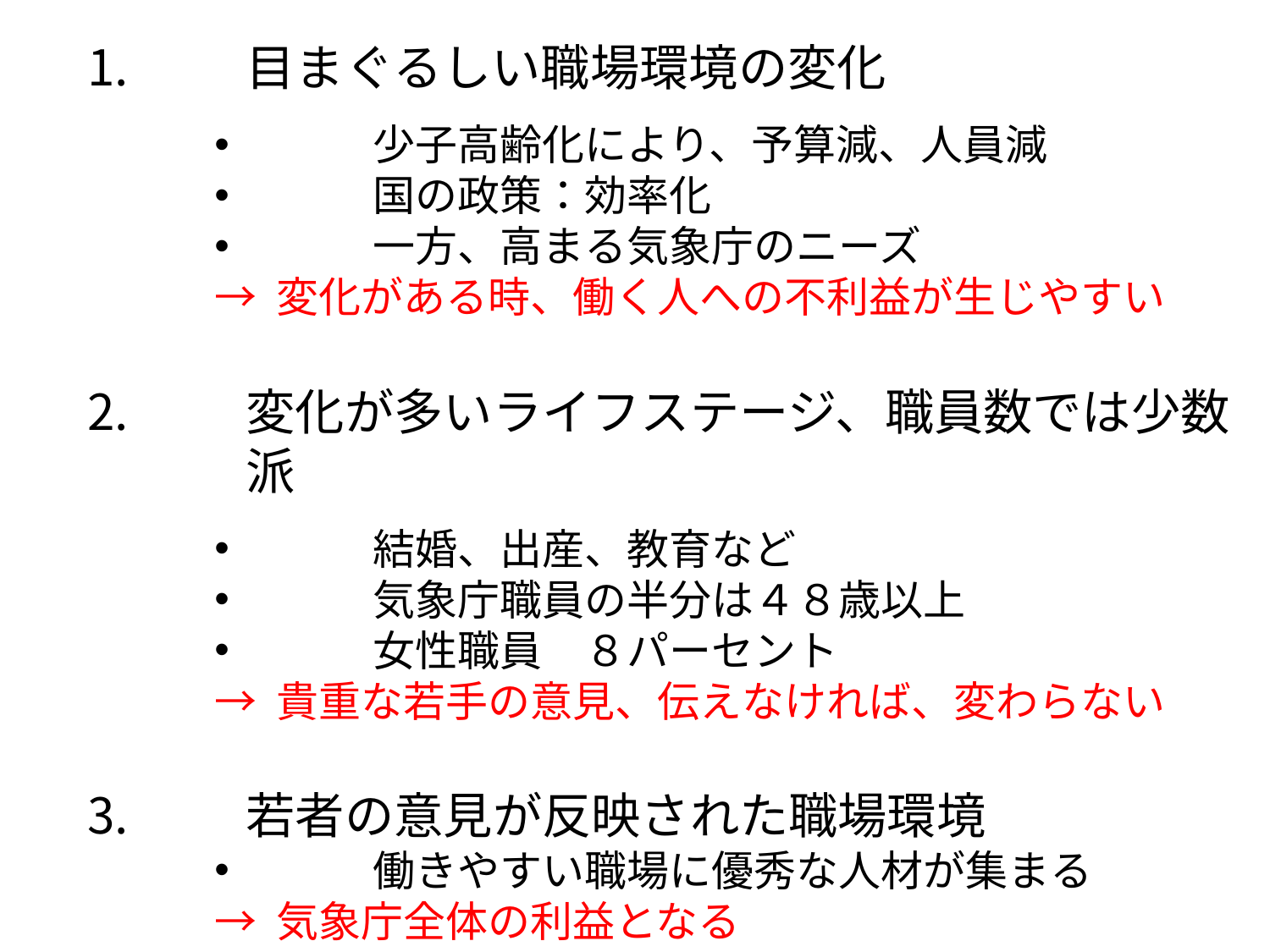

目まぐるしい職場環境の変化

少子高齢化により、予算減、人員減
国の政策：効率化
一方、高まる気象庁のニーズ
→ 変化がある時、働く人への不利益が生じやすい

変化が多いライフステージ、職員数では少数派

結婚、出産、教育など
気象庁職員の半分は４８歳以上
女性職員　８パーセント
→ 貴重な若手の意見、伝えなければ、変わらない

若者の意見が反映された職場環境
働きやすい職場に優秀な人材が集まる
→ 気象庁全体の利益となる